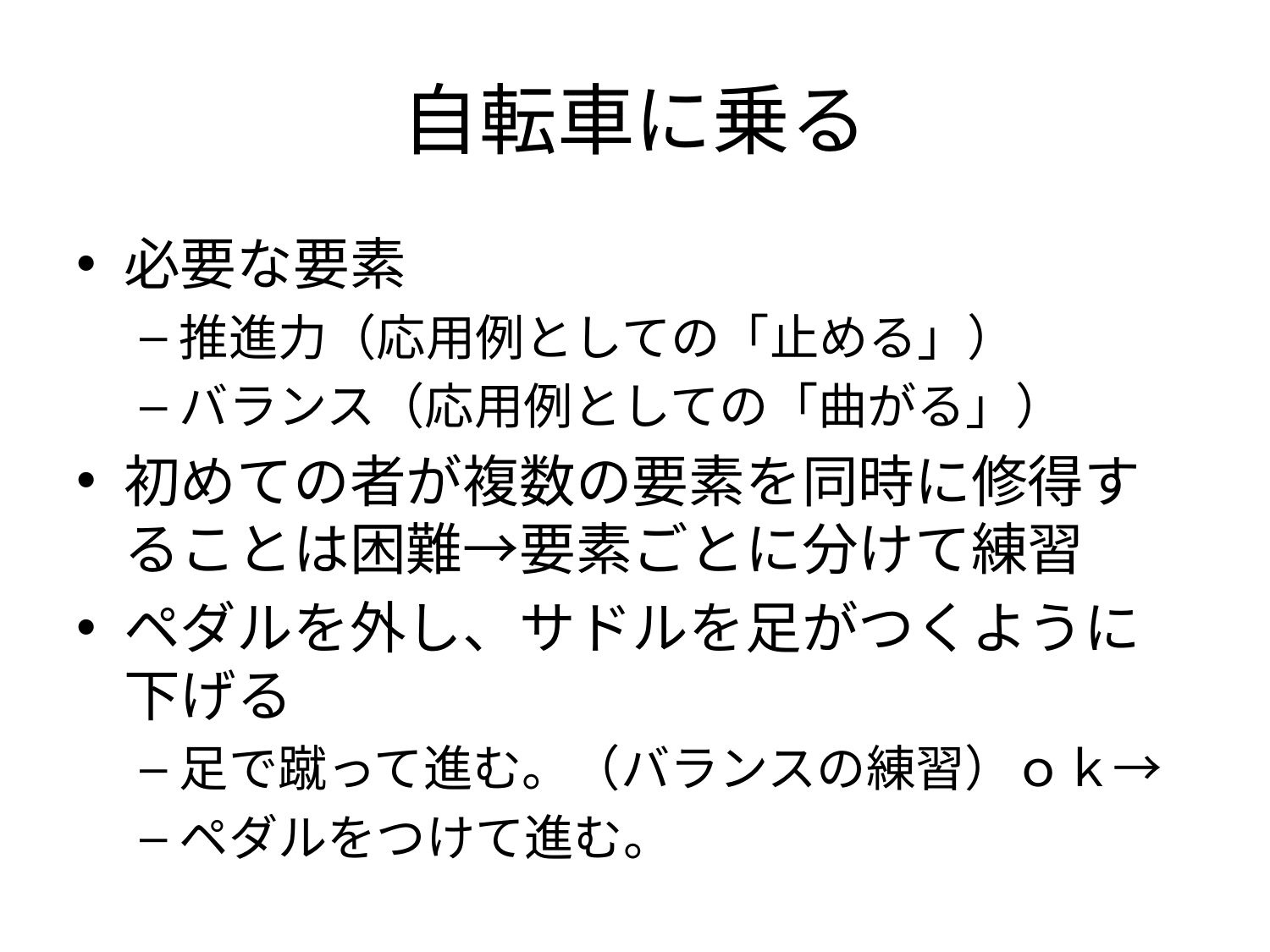

# 自転車に乗る
必要な要素
推進力（応用例としての「止める」）
バランス（応用例としての「曲がる」）
初めての者が複数の要素を同時に修得することは困難→要素ごとに分けて練習
ペダルを外し、サドルを足がつくように下げる
足で蹴って進む。（バランスの練習）ｏｋ→
ペダルをつけて進む。